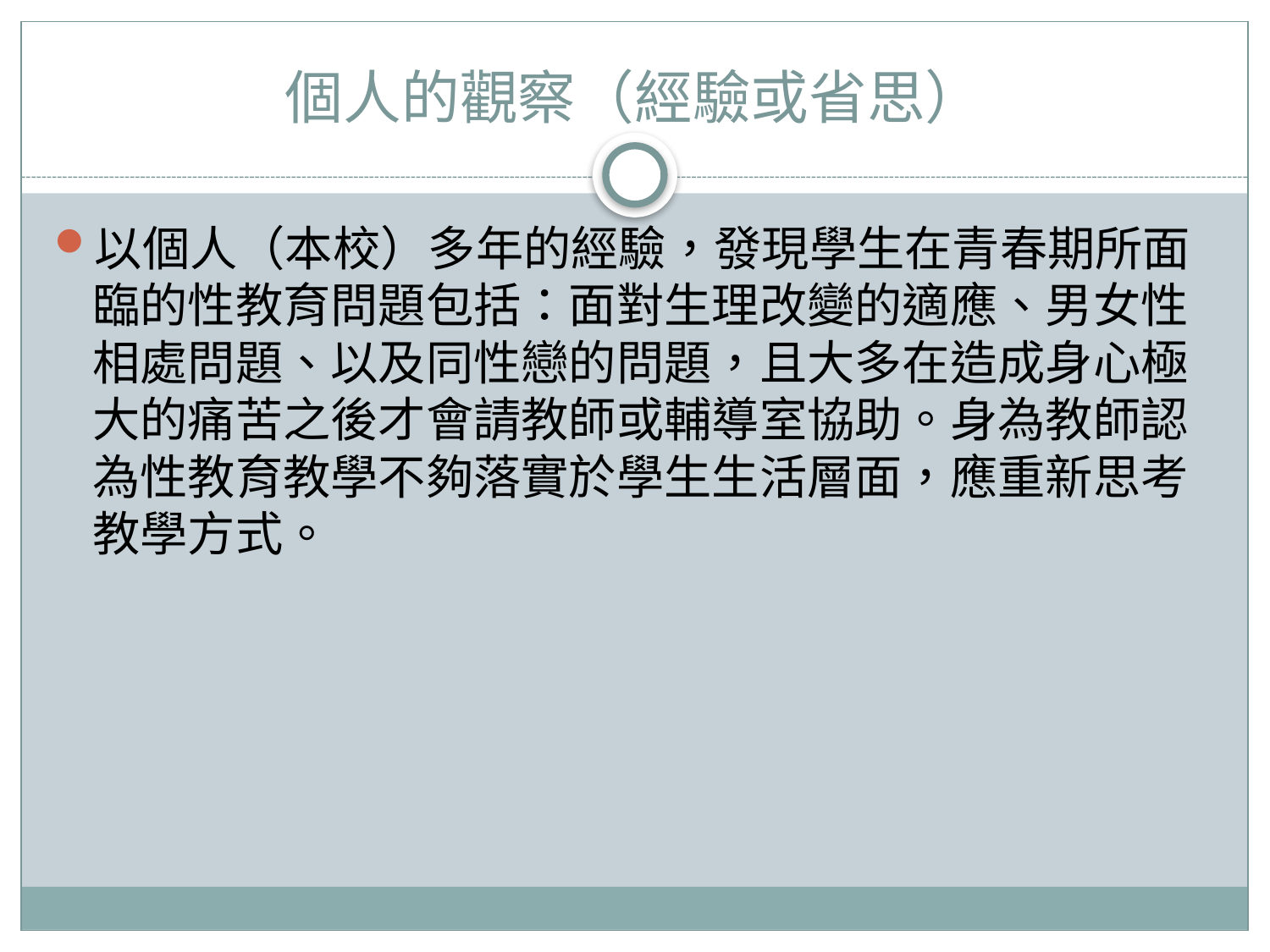

# 個人的觀察（經驗或省思）
以個人（本校）多年的經驗，發現學生在青春期所面臨的性教育問題包括：面對生理改變的適應、男女性相處問題、以及同性戀的問題，且大多在造成身心極大的痛苦之後才會請教師或輔導室協助。身為教師認為性教育教學不夠落實於學生生活層面，應重新思考教學方式。